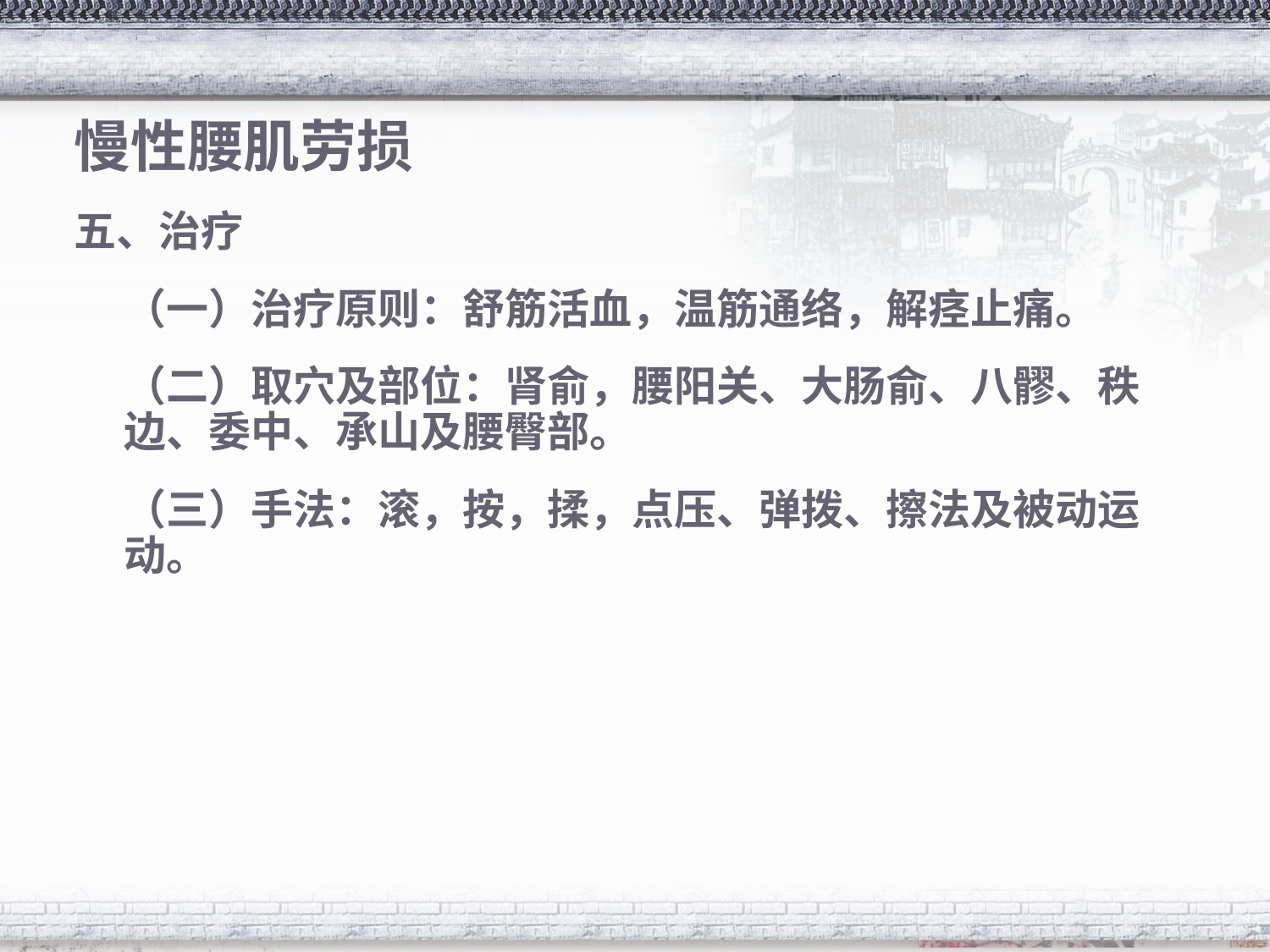

# 慢性腰肌劳损
五、治疗
	（一）治疗原则：舒筋活血，温筋通络，解痉止痛。
	（二）取穴及部位：肾俞，腰阳关、大肠俞、八髎、秩边、委中、承山及腰臀部。
	（三）手法：滚，按，揉，点压、弹拨、擦法及被动运动。